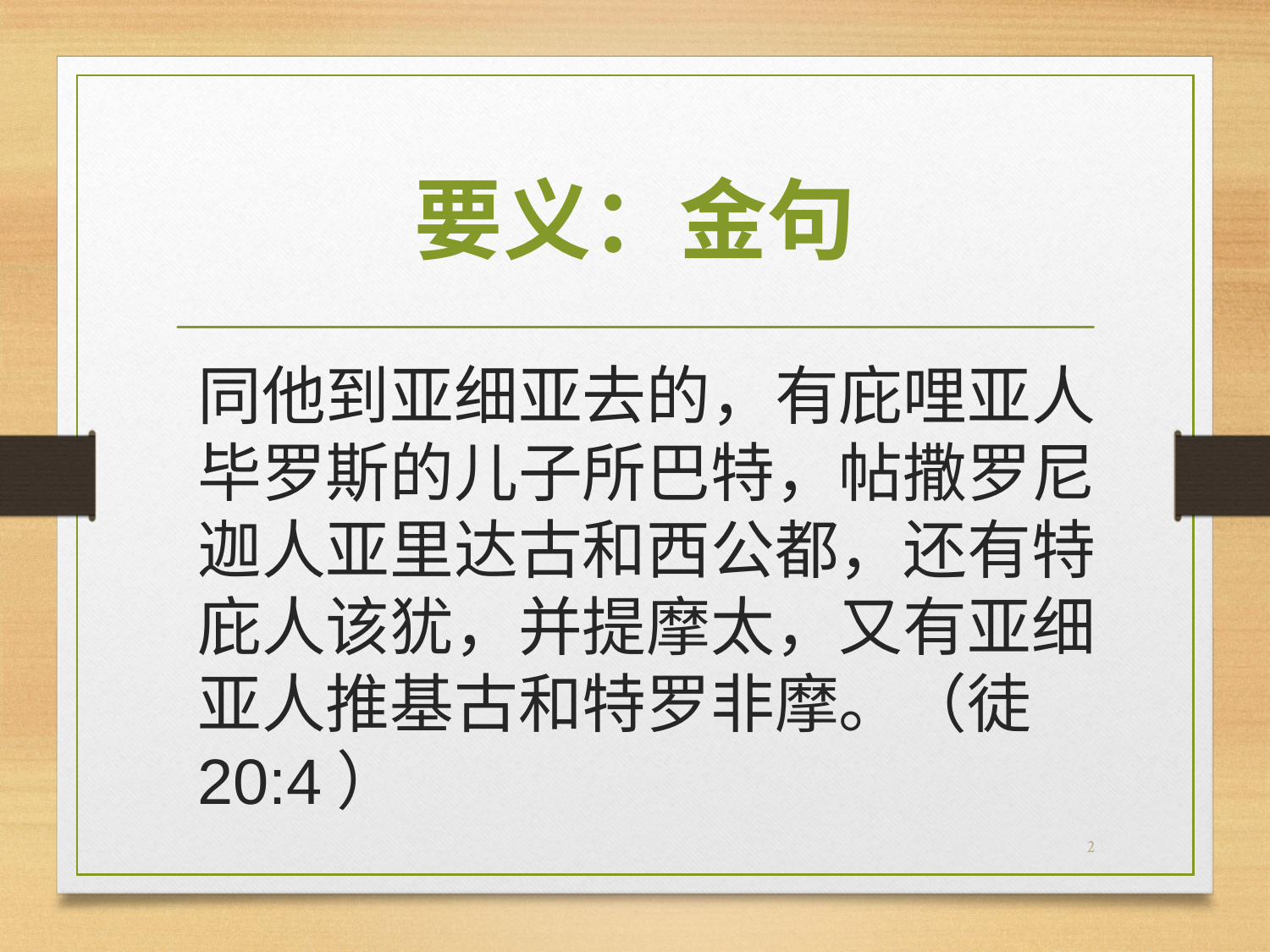

# 要义：金句
同他到亚细亚去的，有庇哩亚人毕罗斯的儿子所巴特，帖撒罗尼迦人亚里达古和西公都，还有特庇人该犹，并提摩太，又有亚细亚人推基古和特罗非摩。（徒20:4）
2